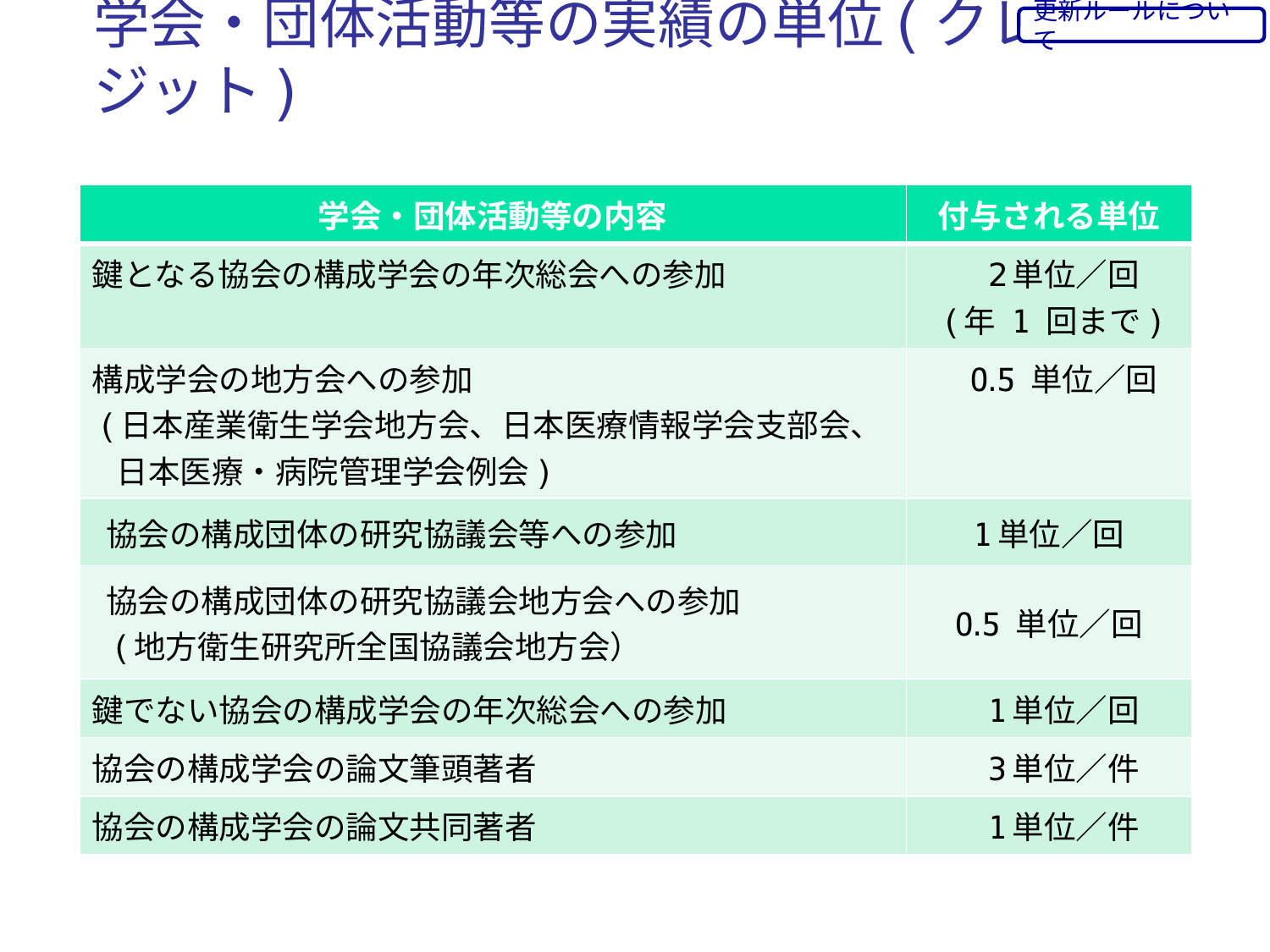

更新ルールについて
# 学会・団体活動等の実績の単位(クレジット)
| 学会・団体活動等の内容 | 付与される単位 |
| --- | --- |
| 鍵となる協会の構成学会の年次総会への参加 | 2単位／回  (年 1 回まで) |
| 構成学会の地方会への参加  (日本産業衛生学会地方会、日本医療情報学会支部会、 日本医療・病院管理学会例会) | 0.5 単位／回 |
| 協会の構成団体の研究協議会等への参加 | 1単位／回 |
| 協会の構成団体の研究協議会地方会への参加 (地方衛生研究所全国協議会地方会） | 0.5 単位／回 |
| 鍵でない協会の構成学会の年次総会への参加 | 1単位／回 |
| 協会の構成学会の論文筆頭著者 | 3単位／件 |
| 協会の構成学会の論文共同著者 | 1単位／件 |